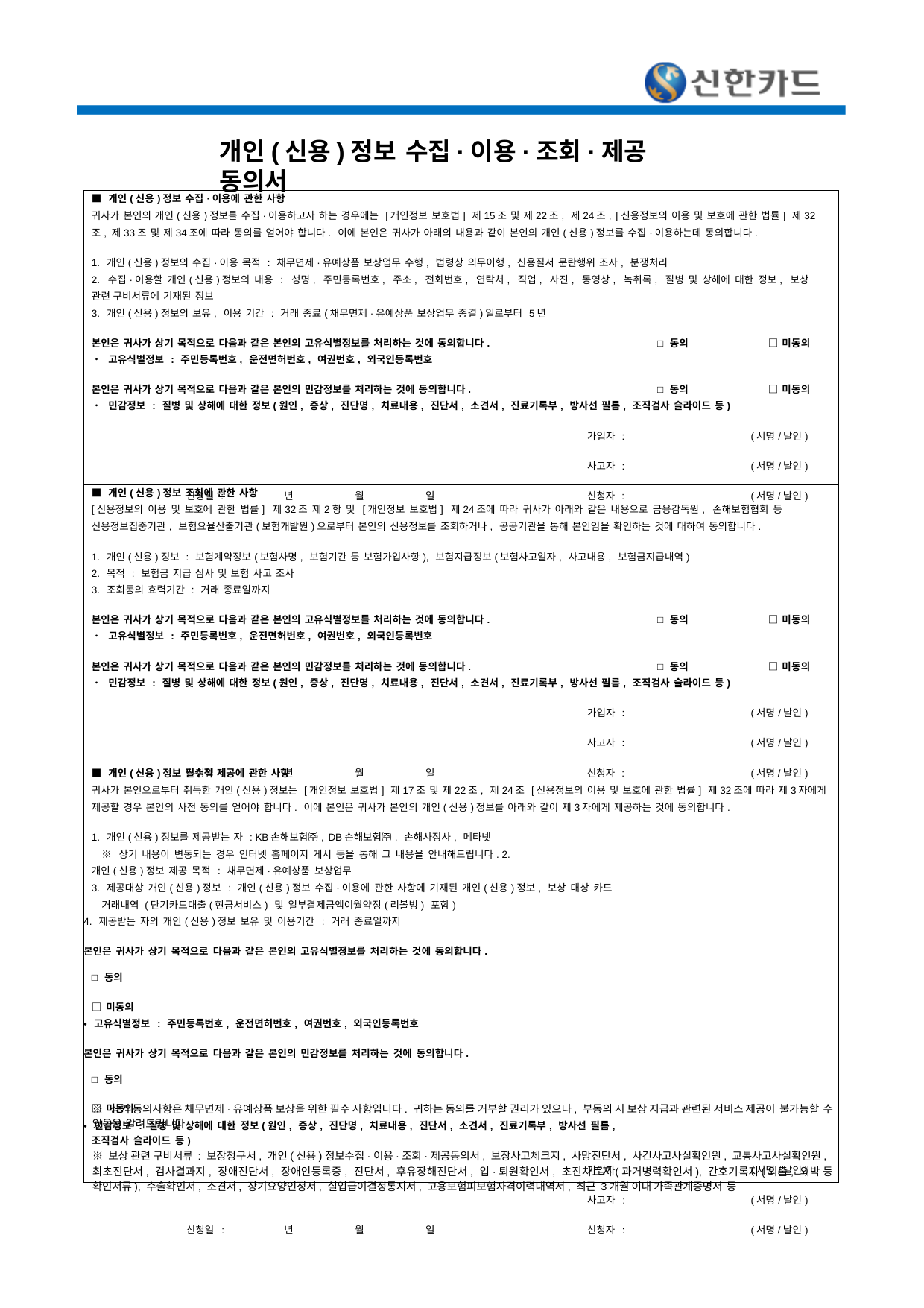

개인(신용)정보 수집·이용·조회·제공 동의서
| ■ 개인(신용)정보 수집·이용에 관한 사항 귀사가 본인의 개인(신용)정보를 수집·이용하고자 하는 경우에는 [개인정보 보호법] 제15조 및 제22조, 제24조, [신용정보의 이용 및 보호에 관한 법률] 제32조, 제33조 및 제34조에 따라 동의를 얻어야 합니다. 이에 본인은 귀사가 아래의 내용과 같이 본인의 개인(신용)정보를 수집·이용하는데 동의합니다. 1. 개인(신용)정보의 수집·이용 목적 : 채무면제·유예상품 보상업무 수행, 법령상 의무이행, 신용질서 문란행위 조사, 분쟁처리 2. 수집·이용할 개인(신용)정보의 내용 : 성명, 주민등록번호, 주소, 전화번호, 연락처, 직업, 사진, 동영상, 녹취록, 질병 및 상해에 대한 정보, 보상 관련 구비서류에 기재된 정보 3. 개인(신용)정보의 보유, 이용 기간 : 거래 종료(채무면제·유예상품 보상업무 종결)일로부터 5년 본인은 귀사가 상기 목적으로 다음과 같은 본인의 고유식별정보를 처리하는 것에 동의합니다. □ 동의 □ 미동의 • 고유식별정보 : 주민등록번호, 운전면허번호, 여권번호, 외국인등록번호 본인은 귀사가 상기 목적으로 다음과 같은 본인의 민감정보를 처리하는 것에 동의합니다. □ 동의 □ 미동의 • 민감정보 : 질병 및 상해에 대한 정보(원인, 증상, 진단명, 치료내용, 진단서, 소견서, 진료기록부, 방사선 필름, 조직검사 슬라이드 등) 가입자 : (서명/날인) 사고자 : (서명/날인) 신청일 : 년 월 일 신청자 : (서명/날인) |
| --- |
| ■ 개인(신용)정보 조회에 관한 사항 [신용정보의 이용 및 보호에 관한 법률] 제32조 제2항 및 [개인정보 보호법] 제24조에 따라 귀사가 아래와 같은 내용으로 금융감독원, 손해보험협회 등 신용정보집중기관, 보험요율산출기관(보험개발원)으로부터 본인의 신용정보를 조회하거나, 공공기관을 통해 본인임을 확인하는 것에 대하여 동의합니다. 1. 개인(신용)정보 : 보험계약정보(보험사명, 보험기간 등 보험가입사항), 보험지급정보(보험사고일자, 사고내용, 보험금지급내역) 2. 목적 : 보험금 지급 심사 및 보험 사고 조사 3. 조회동의 효력기간 : 거래 종료일까지 본인은 귀사가 상기 목적으로 다음과 같은 본인의 고유식별정보를 처리하는 것에 동의합니다. □ 동의 □ 미동의 • 고유식별정보 : 주민등록번호, 운전면허번호, 여권번호, 외국인등록번호 본인은 귀사가 상기 목적으로 다음과 같은 본인의 민감정보를 처리하는 것에 동의합니다. □ 동의 □ 미동의 • 민감정보 : 질병 및 상해에 대한 정보(원인, 증상, 진단명, 치료내용, 진단서, 소견서, 진료기록부, 방사선 필름, 조직검사 슬라이드 등) 가입자 : (서명/날인) 사고자 : (서명/날인) 신청일 : 년 월 일 신청자 : (서명/날인) |
| ■ 개인(신용)정보 필수적 제공에 관한 사항 귀사가 본인으로부터 취득한 개인(신용)정보는 [개인정보 보호법] 제17조 및 제22조, 제24조 [신용정보의 이용 및 보호에 관한 법률] 제32조에 따라 제3자에게 제공할 경우 본인의 사전 동의를 얻어야 합니다. 이에 본인은 귀사가 본인의 개인(신용)정보를 아래와 같이 제3자에게 제공하는 것에 동의합니다. 1. 개인(신용)정보를 제공받는 자 : KB손해보험㈜, DB손해보험㈜, 손해사정사, 메타넷 ※ 상기 내용이 변동되는 경우 인터넷 홈페이지 게시 등을 통해 그 내용을 안내해드립니다. 2. 개인(신용)정보 제공 목적 : 채무면제·유예상품 보상업무 3. 제공대상 개인(신용)정보 : 개인(신용)정보 수집·이용에 관한 사항에 기재된 개인(신용)정보, 보상 대상 카드 거래내역 (단기카드대출(현금서비스) 및 일부결제금액이월약정(리볼빙) 포함) 4. 제공받는 자의 개인(신용)정보 보유 및 이용기간 : 거래 종료일까지 본인은 귀사가 상기 목적으로 다음과 같은 본인의 고유식별정보를 처리하는 것에 동의합니다. □ 동의 □ 미동의 • 고유식별정보 : 주민등록번호, 운전면허번호, 여권번호, 외국인등록번호 본인은 귀사가 상기 목적으로 다음과 같은 본인의 민감정보를 처리하는 것에 동의합니다. □ 동의 □ 미동의 • 민감정보 : 질병 및 상해에 대한 정보(원인, 증상, 진단명, 치료내용, 진단서, 소견서, 진료기록부, 방사선 필름, 조직검사 슬라이드 등) 가입자 : (서명/날인) 사고자 : (서명/날인) 신청일 : 년 월 일 신청자 : (서명/날인) |
※ 상기 동의사항은 채무면제·유예상품 보상을 위한 필수 사항입니다. 귀하는 동의를 거부할 권리가 있으나, 부동의 시 보상 지급과 관련된 서비스 제공이 불가능할 수 있음을 알려드립니다.

※ 보상 관련 구비서류 : 보장청구서, 개인(신용)정보수집·이용·조회·제공동의서, 보장사고체크지, 사망진단서, 사건사고사실확인원, 교통사고사실확인원,   최초진단서, 검사결과지, 장애진단서, 장애인등록증, 진단서, 후유장해진단서, 입·퇴원확인서, 초진차트지(과거병력확인서), 간호기록지(외출, 외박 등 확인서류), 수술확인서, 소견서, 장기요양인정서, 실업급여결정통지서, 고용보험피보험자격이력내역서, 최근 3개월 이내 가족관계증명서 등